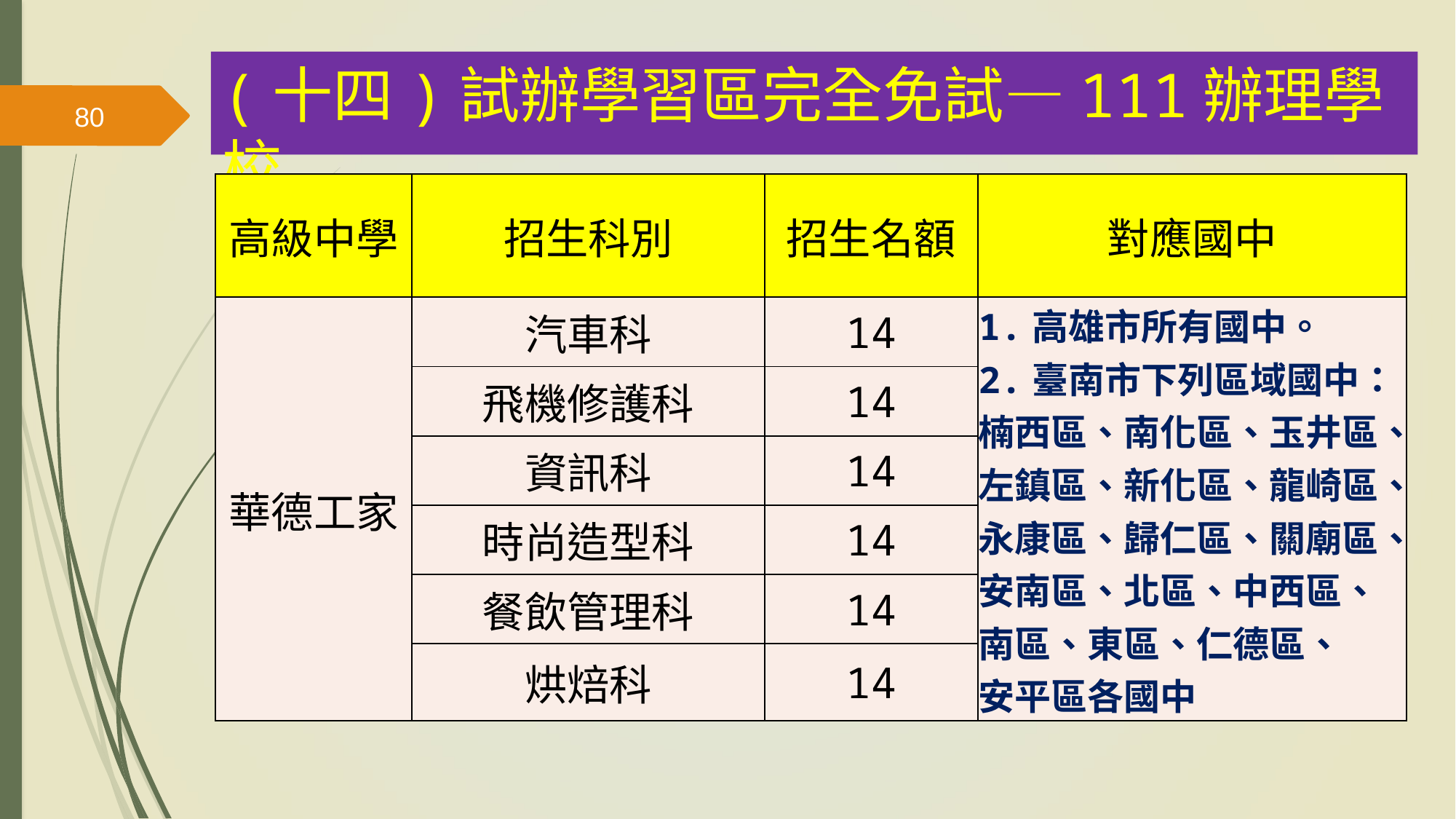

(十四)試辦學習區完全免試—111辦理學校
80
| 高級中學 | 招生科別 | 招生名額 | 對應國中 |
| --- | --- | --- | --- |
| 華德工家 | 汽車科 | 14 | 1.高雄市所有國中。 2.臺南市下列區域國中： 楠西區、南化區、玉井區、 左鎮區、新化區、龍崎區、 永康區、歸仁區、關廟區、 安南區、北區、中西區、 南區、東區、仁德區、 安平區各國中 |
|  | 飛機修護科 | 14 |  |
|  | 資訊科 | 14 |  |
|  | 時尚造型科 | 14 |  |
|  | 餐飲管理科 | 14 |  |
|  | 烘焙科 | 14 |  |